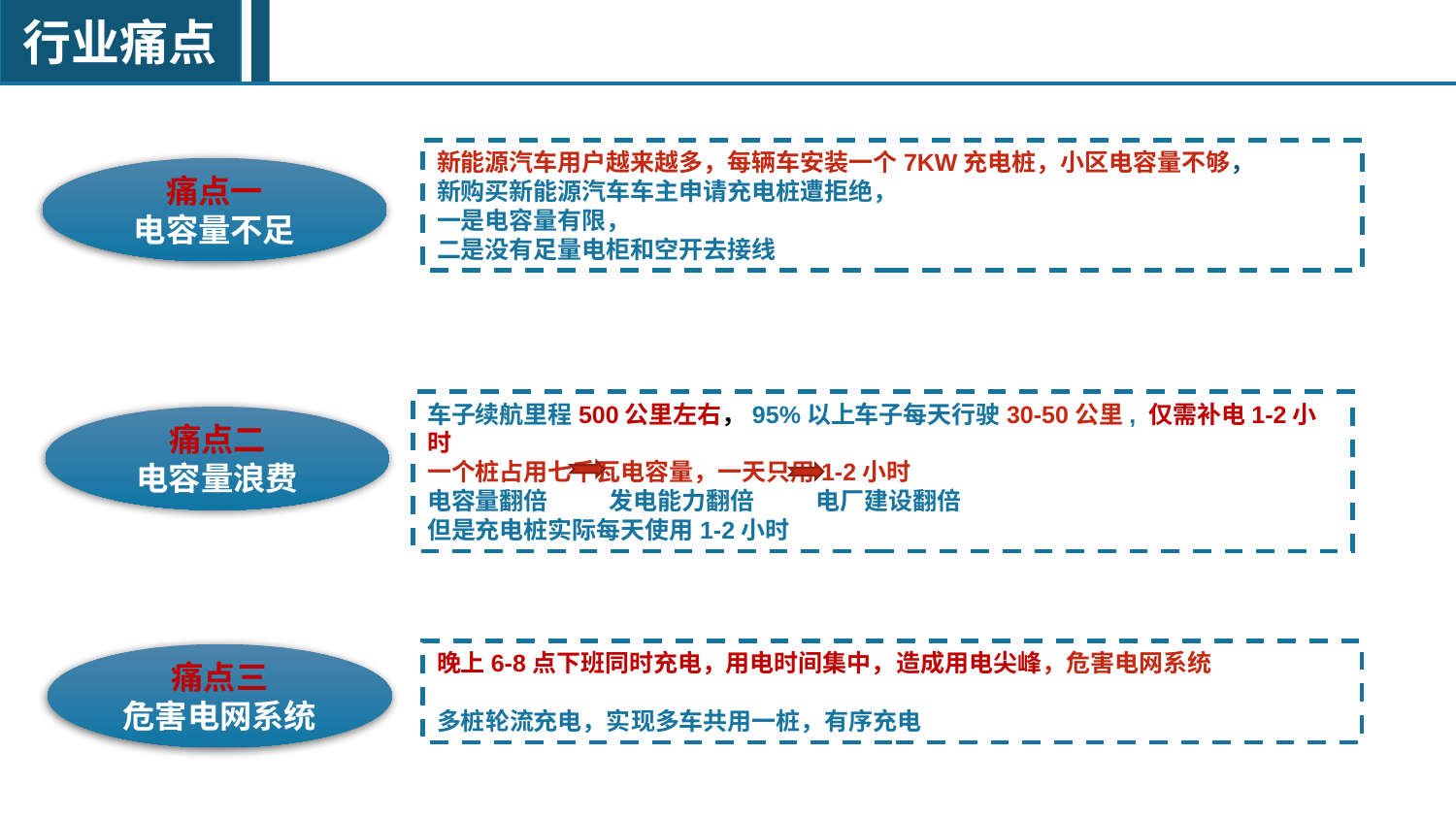

行业痛点

新能源汽车用户越来越多，每辆车安装一个7KW充电桩，小区电容量不够，
新购买新能源汽车车主申请充电桩遭拒绝，
一是电容量有限，
二是没有足量电柜和空开去接线
痛点一
电容量不足
车子续航里程500公里左右，95%以上车子每天行驶30-50公里, 仅需补电1-2小时
一个桩占用七千瓦电容量，一天只用1-2小时
电容量翻倍           发电能力翻倍           电厂建设翻倍
但是充电桩实际每天使用1-2小时
痛点二
电容量浪费

晚上6-8点下班同时充电，用电时间集中，造成用电尖峰，危害电网系统

多桩轮流充电，实现多车共用一桩，有序充电
痛点三
危害电网系统